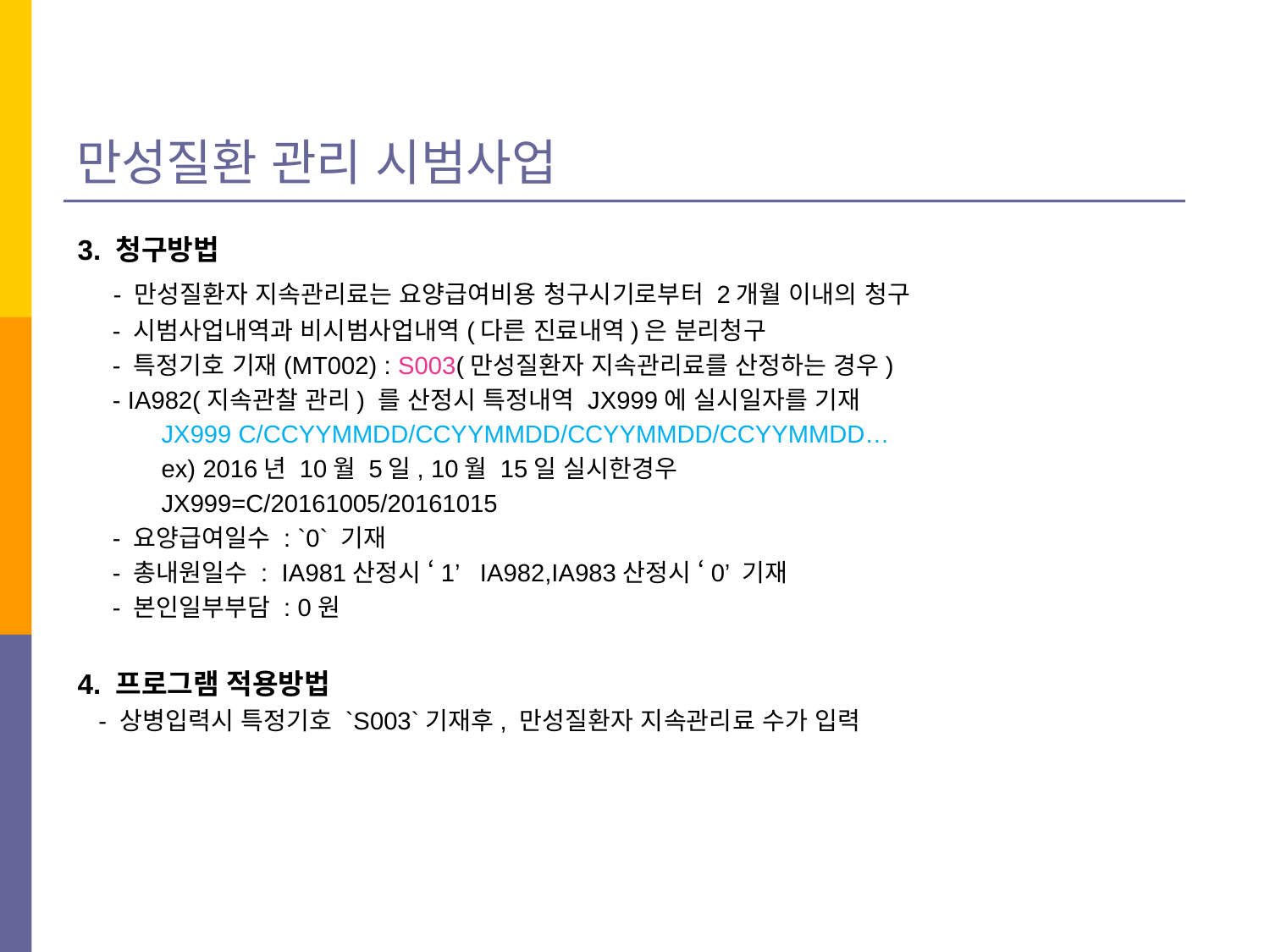

# 만성질환 관리 시범사업
3. 청구방법
    - 만성질환자 지속관리료는 요양급여비용 청구시기로부터 2개월 이내의 청구
     - 시범사업내역과 비시범사업내역(다른 진료내역)은 분리청구
     - 특정기호 기재(MT002) : S003(만성질환자 지속관리료를 산정하는 경우)
     - IA982(지속관찰 관리) 를 산정시 특정내역 JX999에 실시일자를 기재
            JX999 C/CCYYMMDD/CCYYMMDD/CCYYMMDD/CCYYMMDD…
            ex) 2016년 10월 5일, 10월 15일 실시한경우
            JX999=C/20161005/20161015
     - 요양급여일수 : `0` 기재
     - 총내원일수 :  IA981산정시 ‘1’   IA982,IA983산정시 ‘0’ 기재
     - 본인일부부담 : 0원

4. 프로그램 적용방법
   - 상병입력시 특정기호 `S003`기재후, 만성질환자 지속관리료 수가 입력